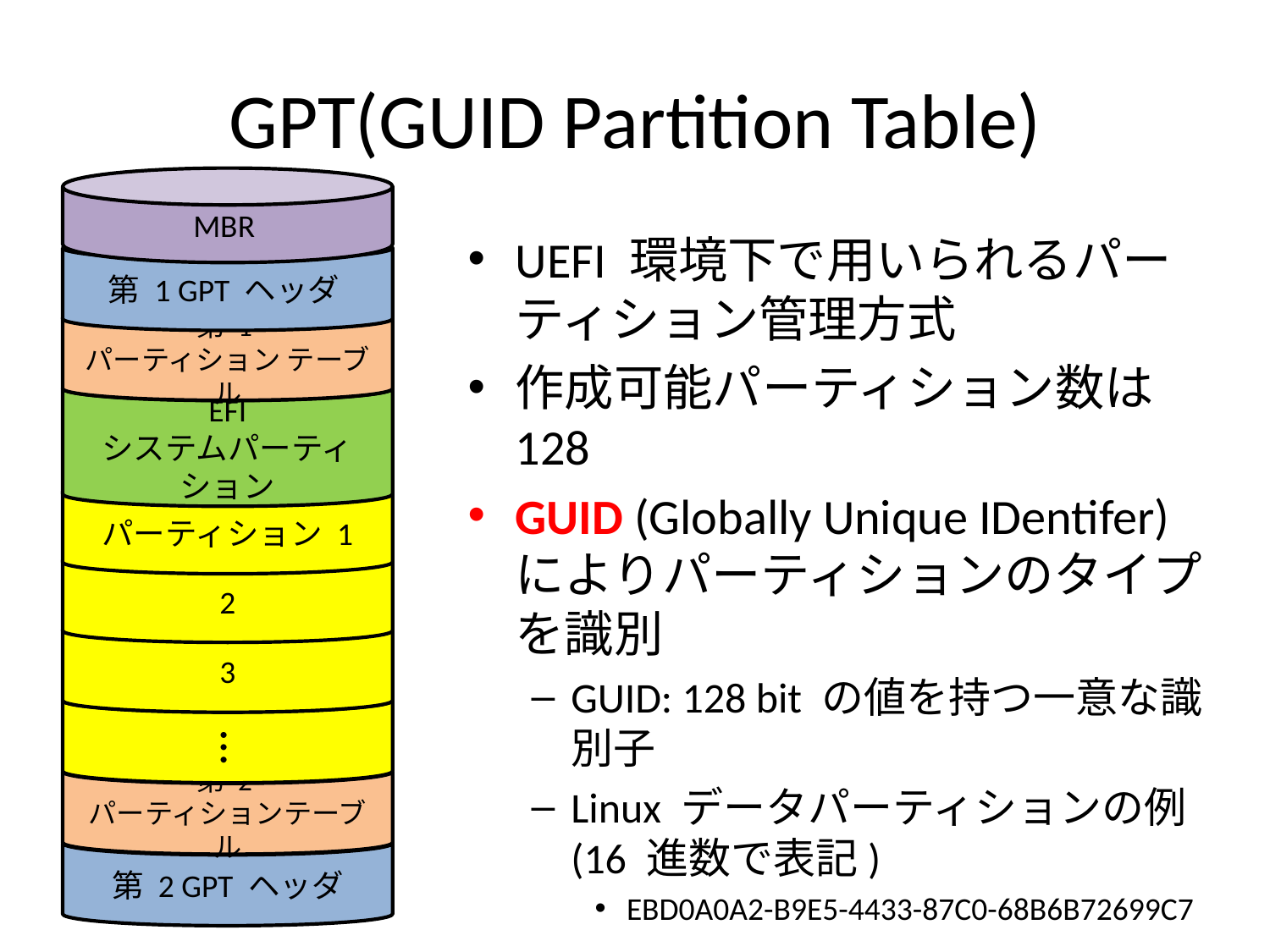

# GPT(GUID Partition Table)
MBR
第 1 GPT ヘッダ
第 1
パーティション テーブル
EFI
システムパーティション
パーティション 1
2
3

第 2
パーティションテーブル
第 2 GPT ヘッダ
…
UEFI 環境下で用いられるパーティション管理方式
作成可能パーティション数は 128
GUID (Globally Unique IDentifer)によりパーティションのタイプを識別
GUID: 128 bit の値を持つ一意な識別子
Linux データパーティションの例(16 進数で表記)
EBD0A0A2-B9E5-4433-87C0-68B6B72699C7